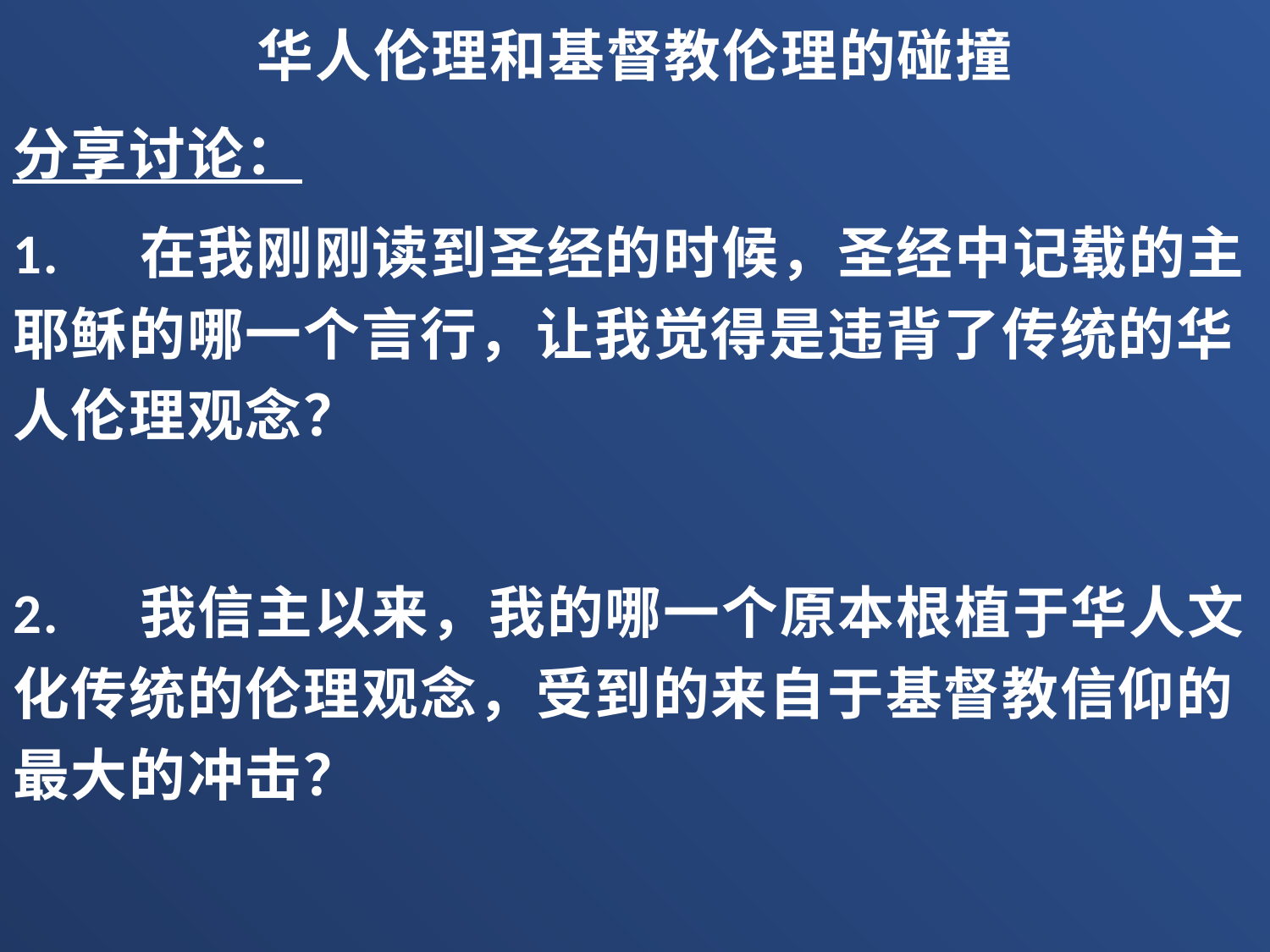

华人伦理和基督教伦理的碰撞
分享讨论：
1.	在我刚刚读到圣经的时候，圣经中记载的主耶稣的哪一个言行，让我觉得是违背了传统的华人伦理观念？

2.	我信主以来，我的哪一个原本根植于华人文化传统的伦理观念，受到的来自于基督教信仰的最大的冲击？